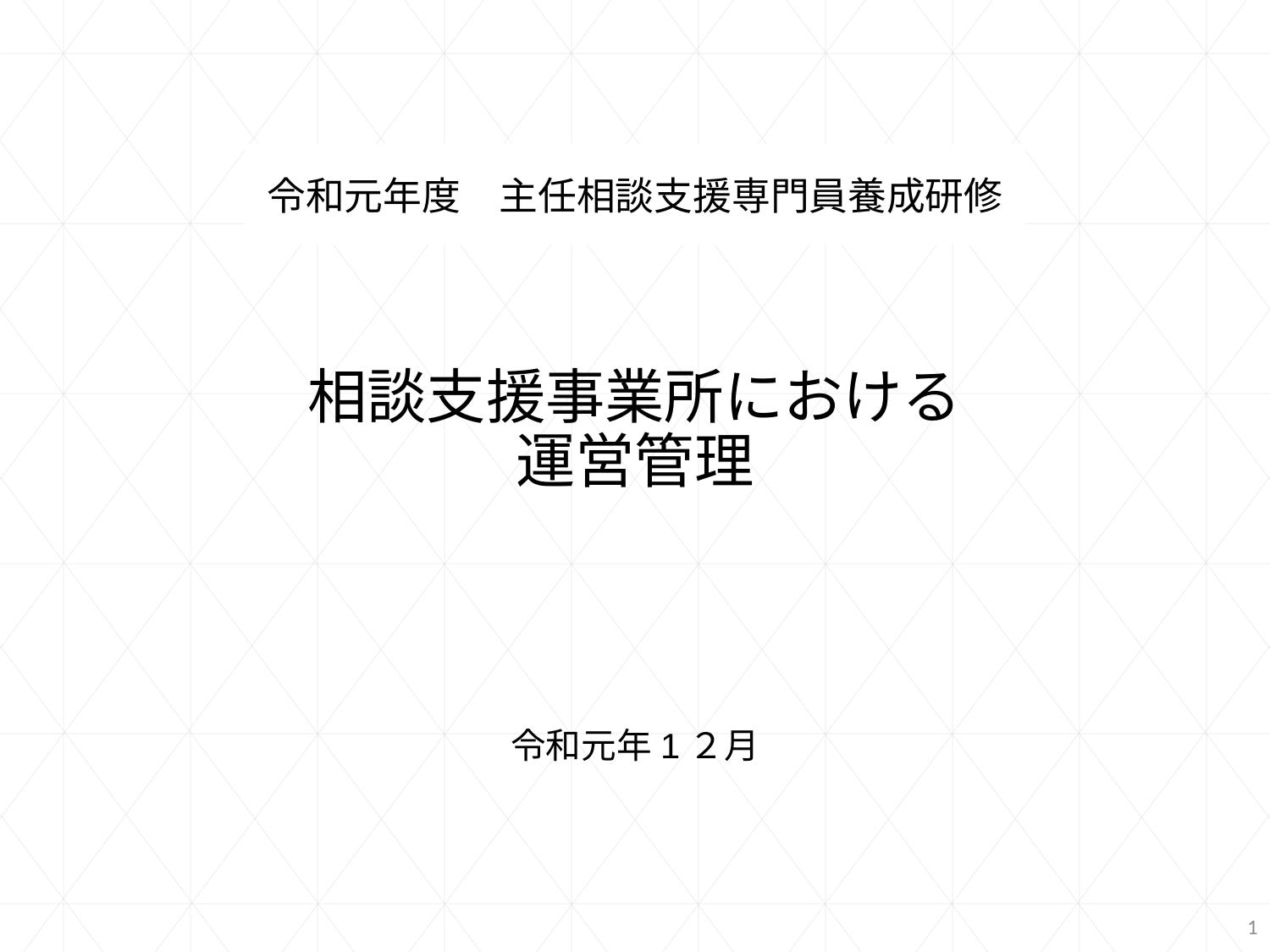

令和元年度　主任相談支援専門員養成研修
# 相談支援事業所における 運営管理

令和元年1２月

1